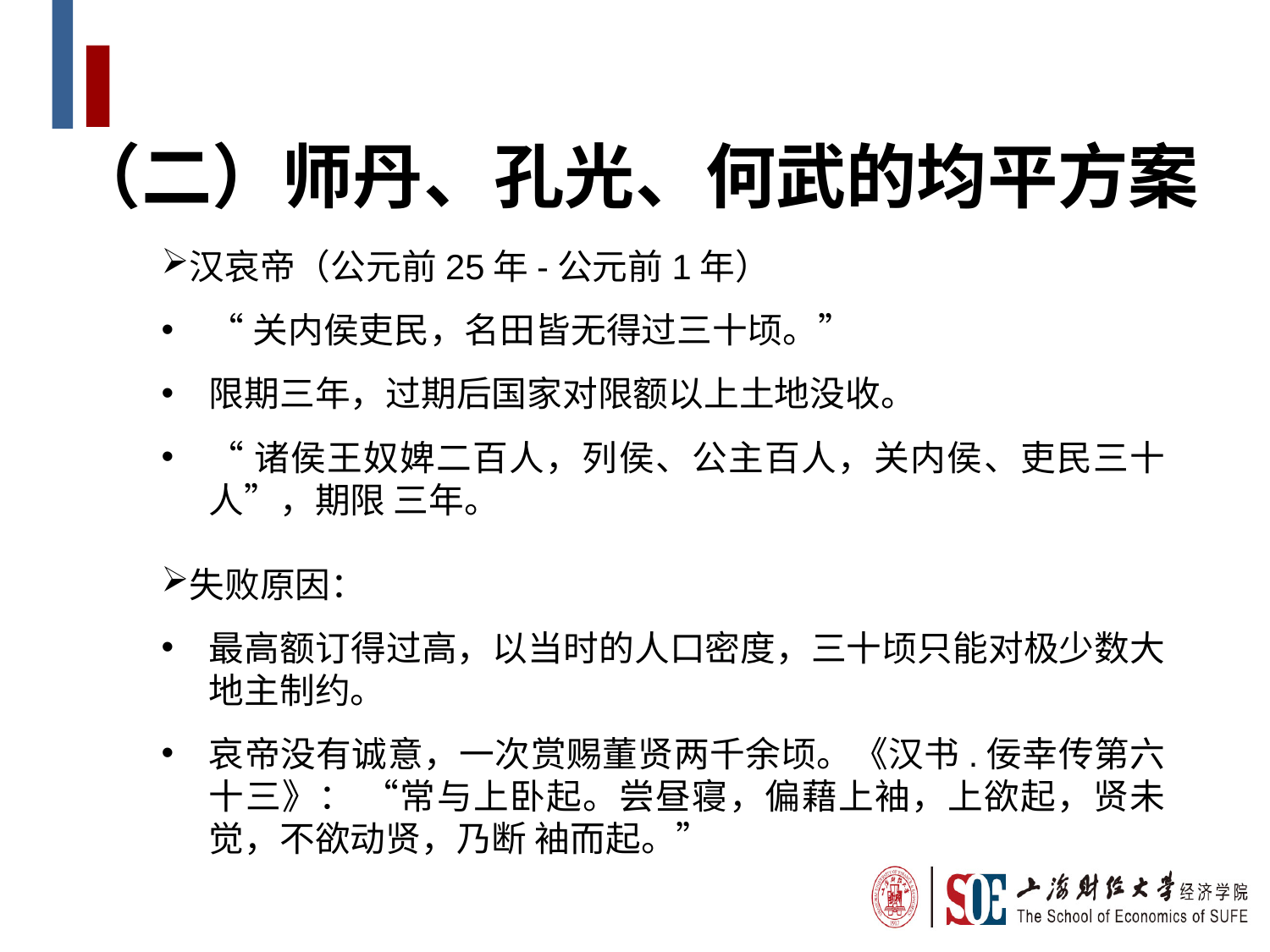

（二）师丹、孔光、何武的均平方案
汉哀帝（公元前25年-公元前1年）
“关内侯吏民，名田皆无得过三十顷。”
限期三年，过期后国家对限额以上土地没收。
“诸侯王奴婢二百人，列侯、公主百人，关内侯、吏民三十人”，期限 三年。
失败原因：
最高额订得过高，以当时的人口密度，三十顷只能对极少数大地主制约。
哀帝没有诚意，一次赏赐董贤两千余顷。《汉书.佞幸传第六十三》： “常与上卧起。尝昼寝，偏藉上袖，上欲起，贤未觉，不欲动贤，乃断 袖而起。”